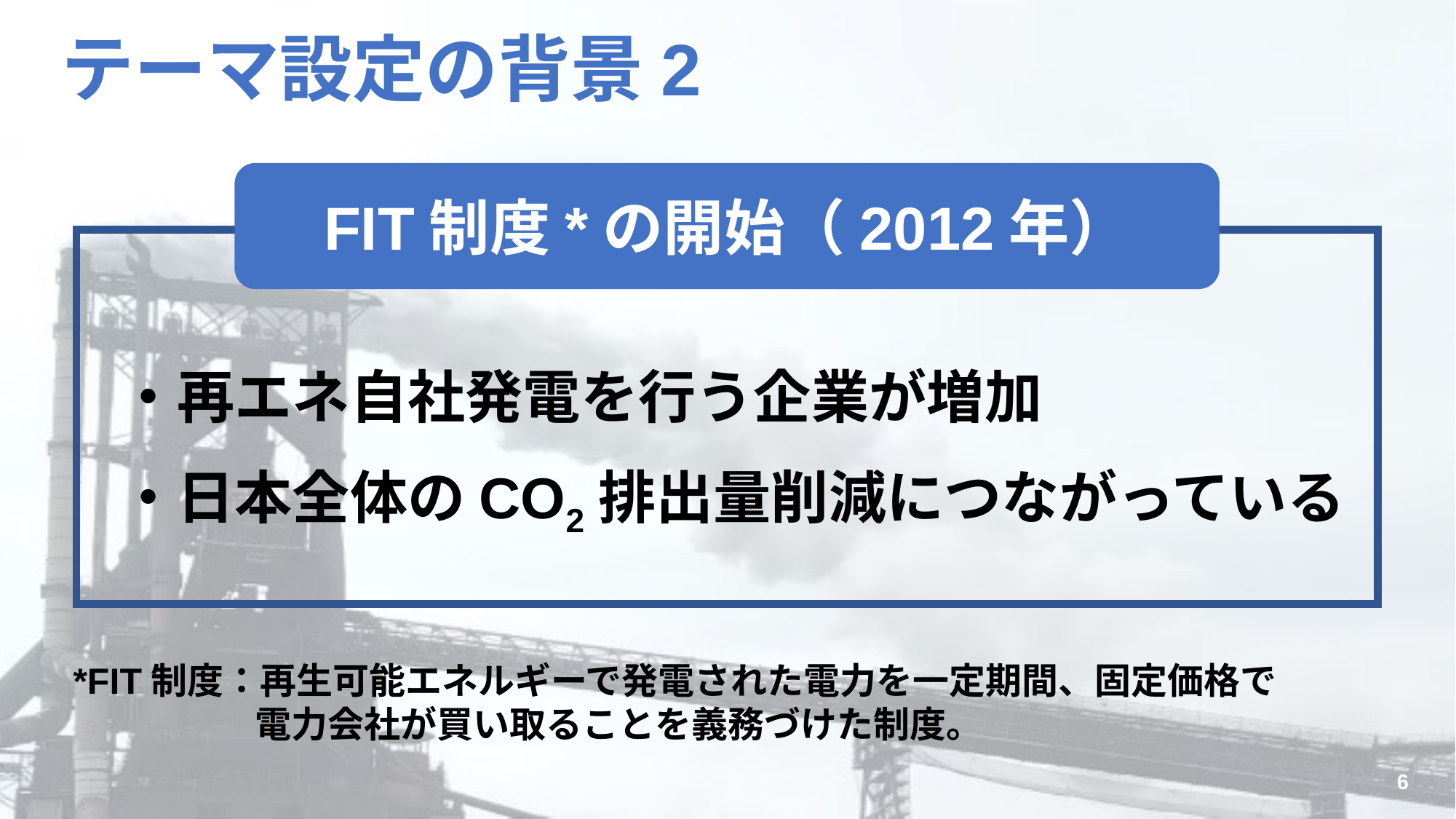

# テーマ設定の背景2
FIT制度*の開始（2012年）

・再エネ自社発電を行う企業が増加
・日本全体のCO2排出量削減につながっている
*FIT制度：再生可能エネルギーで発電された電力を一定期間、固定価格で
　　　　　電力会社が買い取ることを義務づけた制度。
6